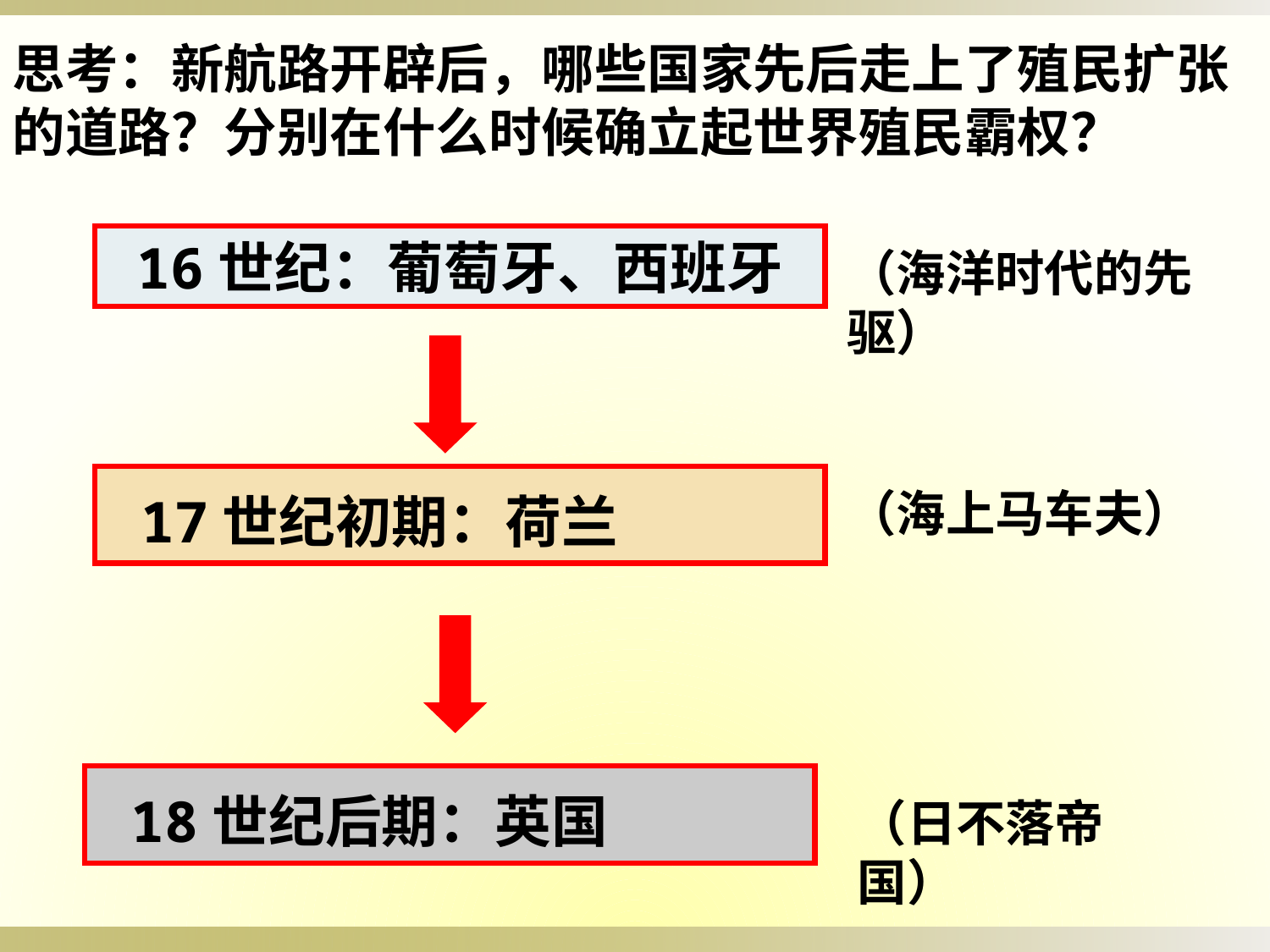

思考：新航路开辟后，哪些国家先后走上了殖民扩张的道路？分别在什么时候确立起世界殖民霸权？
16世纪：葡萄牙、西班牙
（海洋时代的先驱）

17世纪初期：荷兰
（海上马车夫）

18世纪后期：英国
（日不落帝国）